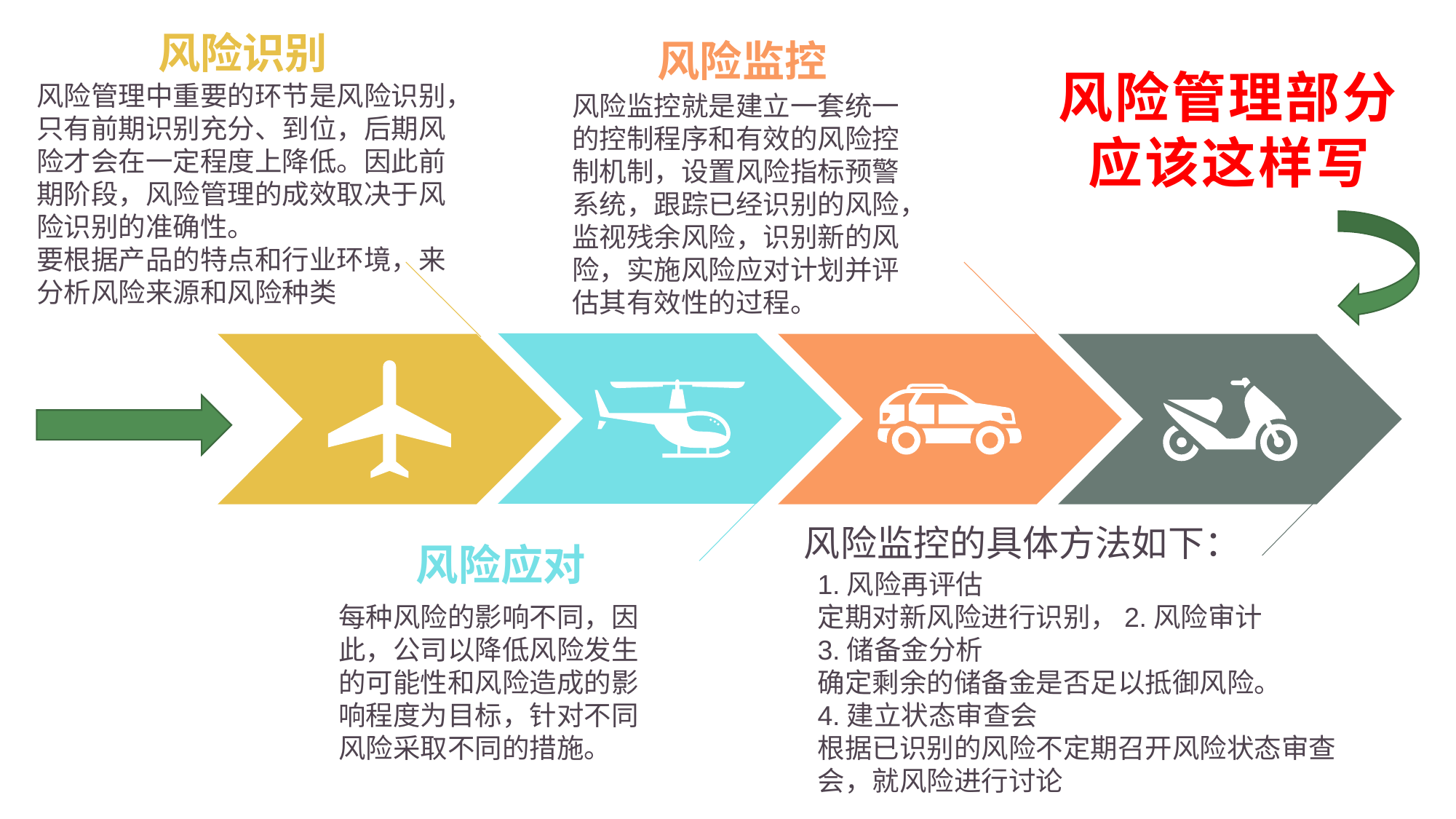

风险识别
风险监控
风险管理部分应该这样写
风险管理中重要的环节是风险识别，只有前期识别充分、到位，后期风险才会在一定程度上降低。因此前期阶段，风险管理的成效取决于风险识别的准确性。
要根据产品的特点和行业环境，来分析风险来源和风险种类
风险监控就是建立一套统一的控制程序和有效的风险控制机制，设置风险指标预警系统，跟踪已经识别的风险，监视残余风险，识别新的风险，实施风险应对计划并评估其有效性的过程。

风险监控的具体方法如下：
风险应对
1.风险再评估
定期对新风险进行识别，2.风险审计
3.储备金分析
确定剩余的储备金是否足以抵御风险。
4.建立状态审查会
根据已识别的风险不定期召开风险状态审查会，就风险进行讨论
每种风险的影响不同，因此，公司以降低风险发生的可能性和风险造成的影响程度为目标，针对不同风险采取不同的措施。